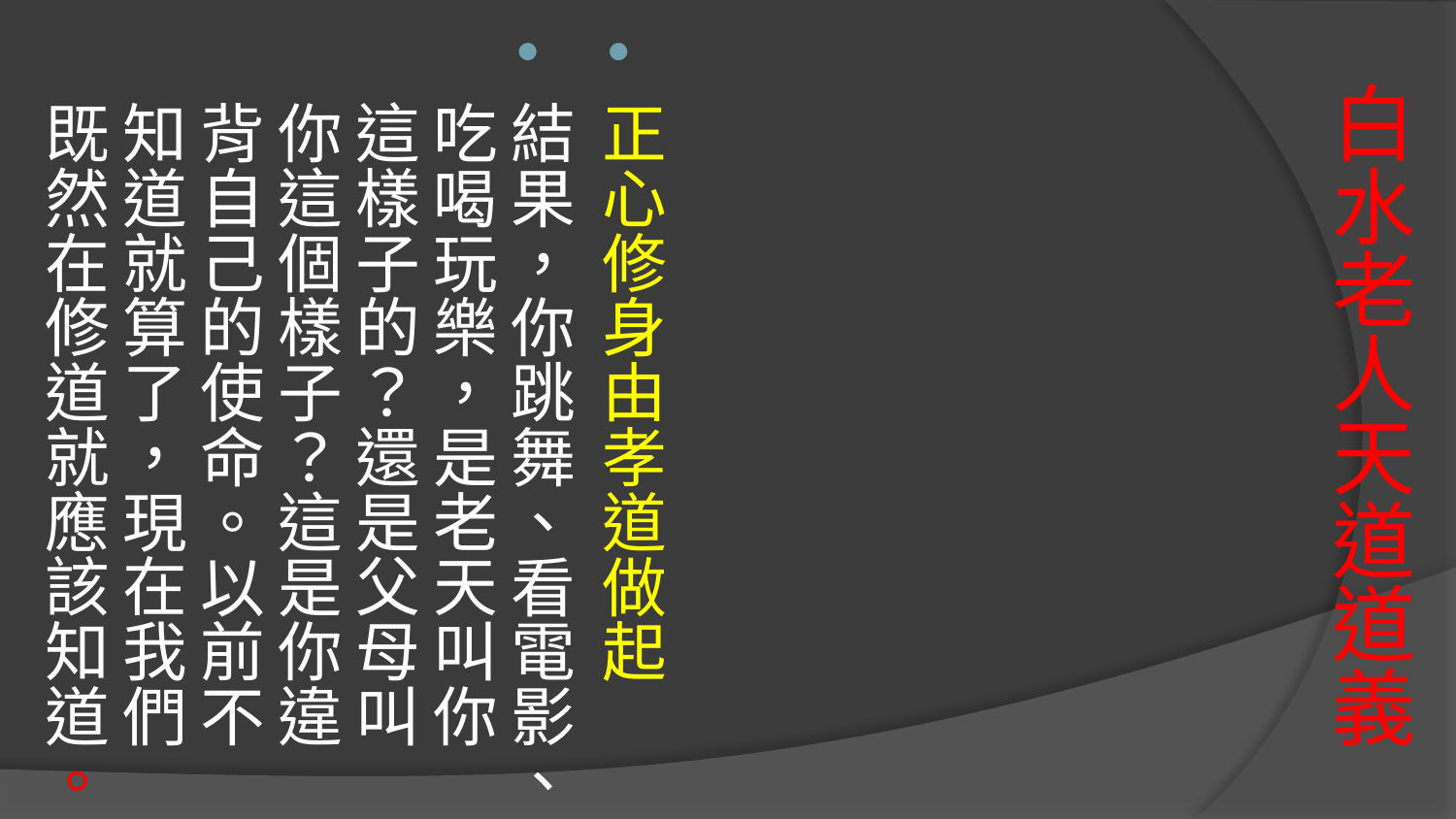

正心修身由孝道做起
結果，你跳舞、看電影、吃喝玩樂，是老天叫你這樣子的？還是父母叫你這個樣子？這是你違背自己的使命。以前不知道就算了，現在我們既然在修道就應該知道。
# 白水老人天道道義